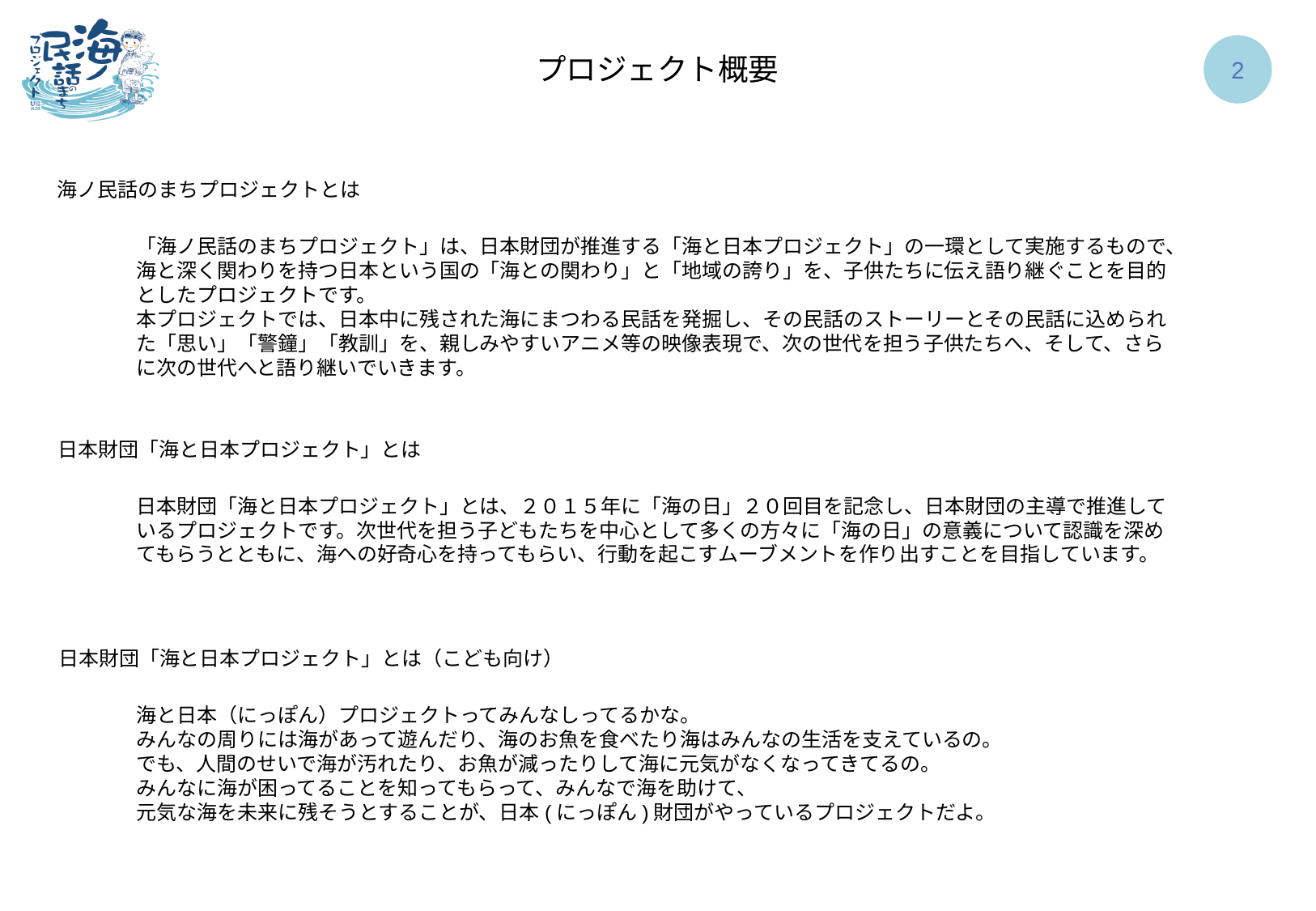

プロジェクト概要
2
海ノ民話のまちプロジェクトとは
「海ノ民話のまちプロジェクト」は、日本財団が推進する「海と日本プロジェクト」の一環として実施するもので、海と深く関わりを持つ日本という国の「海との関わり」と「地域の誇り」を、子供たちに伝え語り継ぐことを目的としたプロジェクトです。
本プロジェクトでは、日本中に残された海にまつわる民話を発掘し、その民話のストーリーとその民話に込められた「思い」「警鐘」「教訓」を、親しみやすいアニメ等の映像表現で、次の世代を担う子供たちへ、そして、さらに次の世代へと語り継いでいきます。
日本財団「海と日本プロジェクト」とは
日本財団「海と日本プロジェクト」とは、２０１５年に「海の日」２０回目を記念し、日本財団の主導で推進しているプロジェクトです。次世代を担う子どもたちを中心として多くの方々に「海の日」の意義について認識を深めてもらうとともに、海への好奇心を持ってもらい、行動を起こすムーブメントを作り出すことを目指しています。
日本財団「海と日本プロジェクト」とは（こども向け）
海と日本（にっぽん）プロジェクトってみんなしってるかな。
みんなの周りには海があって遊んだり、海のお魚を食べたり海はみんなの生活を支えているの。
でも、人間のせいで海が汚れたり、お魚が減ったりして海に元気がなくなってきてるの。
みんなに海が困ってることを知ってもらって、みんなで海を助けて、
元気な海を未来に残そうとすることが、日本(にっぽん)財団がやっているプロジェクトだよ。